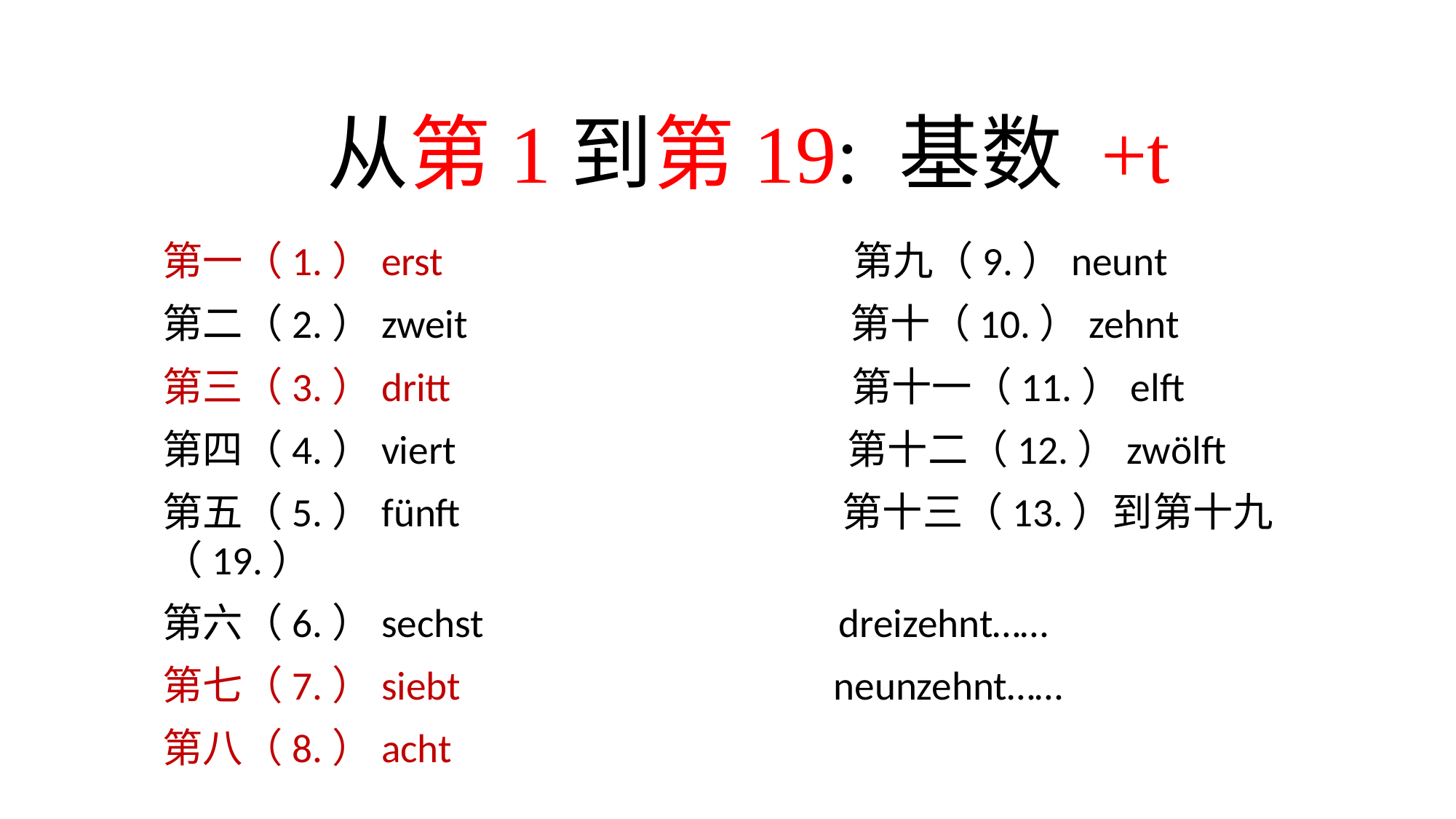

# 从第1到第19: 基数 +t
第一（1.）erst                                            第九（9.）neunt
第二（2.）zweit                                         第十（10.）zehnt
第三（3.）dritt                                           第十一（11.）elft
第四（4.）viert                                          第十二（12.）zwölft
第五（5.）fünft                                         第十三（13.）到第十九（19.）
第六（6.）sechst                                       dreizehnt……
第七（7.）siebt                                         neunzehnt……
第八（8.）acht